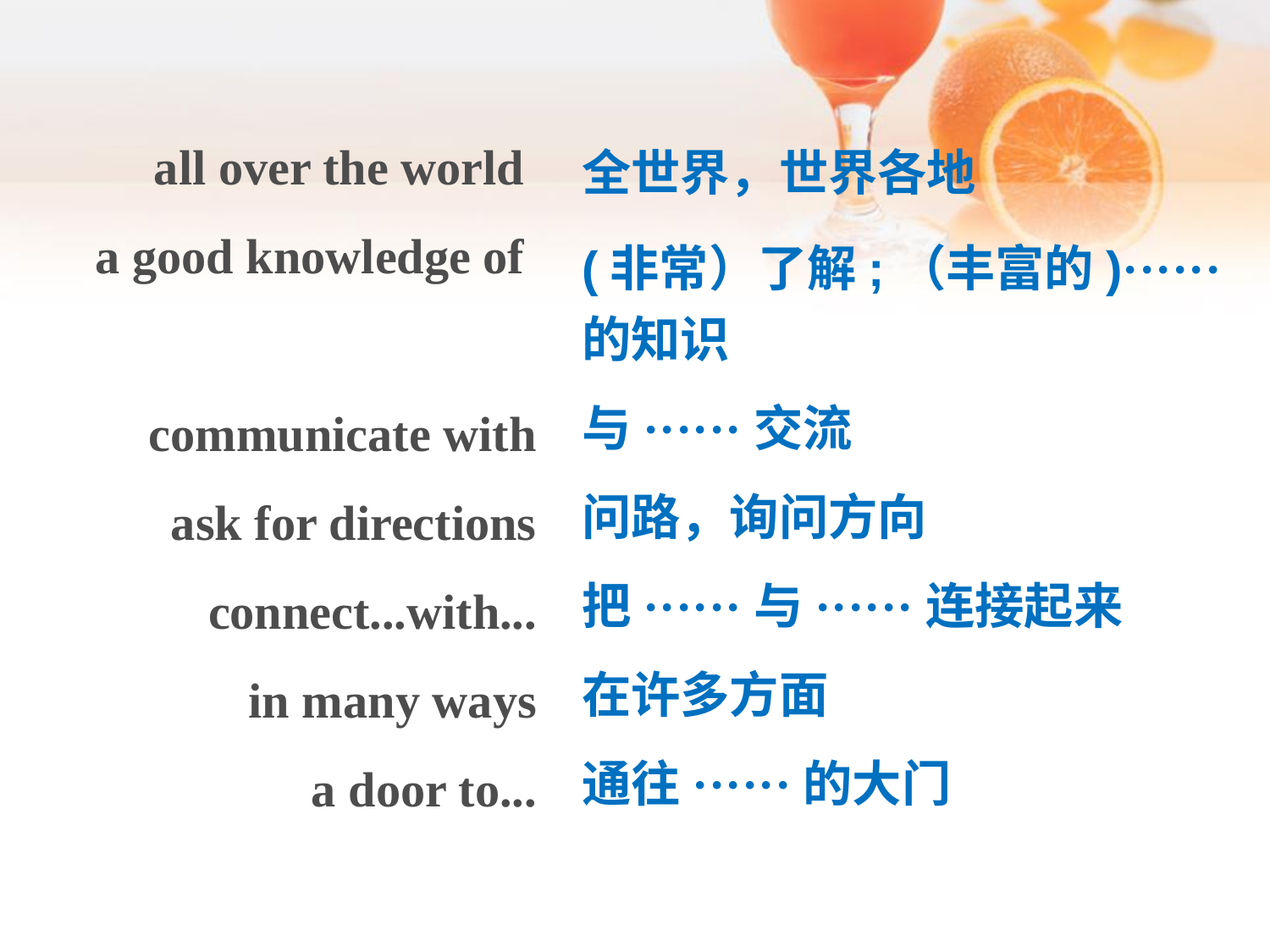

all over the world
a good knowledge of

communicate with
ask for directions connect...with...
in many ways
a door to...
全世界，世界各地
(非常）了解;（丰富的)······的知识
与······交流
问路，询问方向
把······与······连接起来
在许多方面
通往······的大门